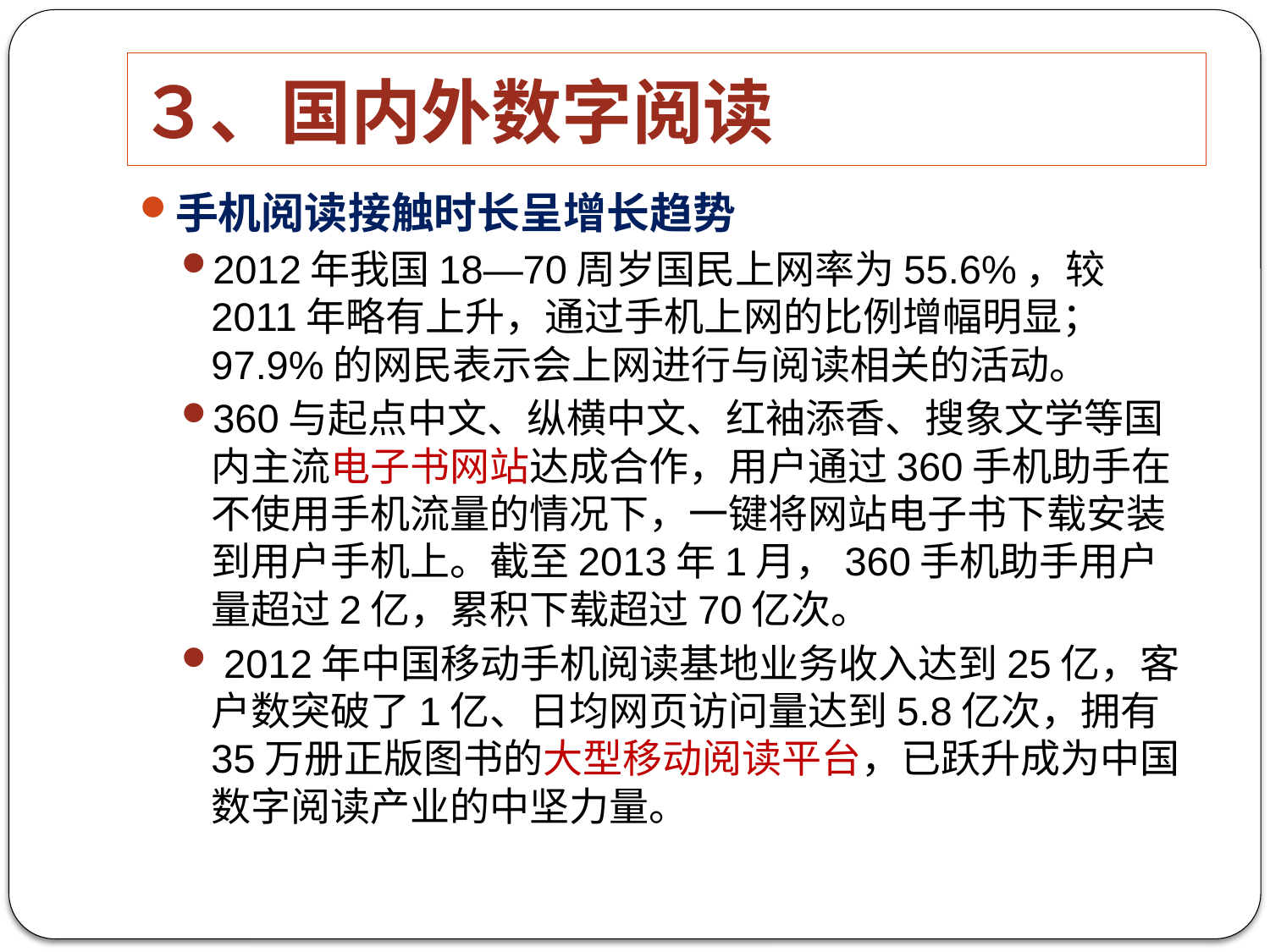

# ３、国内外数字阅读
手机阅读接触时长呈增长趋势
2012年我国18—70周岁国民上网率为55.6%，较2011年略有上升，通过手机上网的比例增幅明显；97.9%的网民表示会上网进行与阅读相关的活动。
360与起点中文、纵横中文、红袖添香、搜象文学等国内主流电子书网站达成合作，用户通过360手机助手在不使用手机流量的情况下，一键将网站电子书下载安装到用户手机上。截至2013年1月，360手机助手用户量超过2亿，累积下载超过70亿次。
 2012年中国移动手机阅读基地业务收入达到25亿，客户数突破了1亿、日均网页访问量达到5.8亿次，拥有35万册正版图书的大型移动阅读平台，已跃升成为中国数字阅读产业的中坚力量。